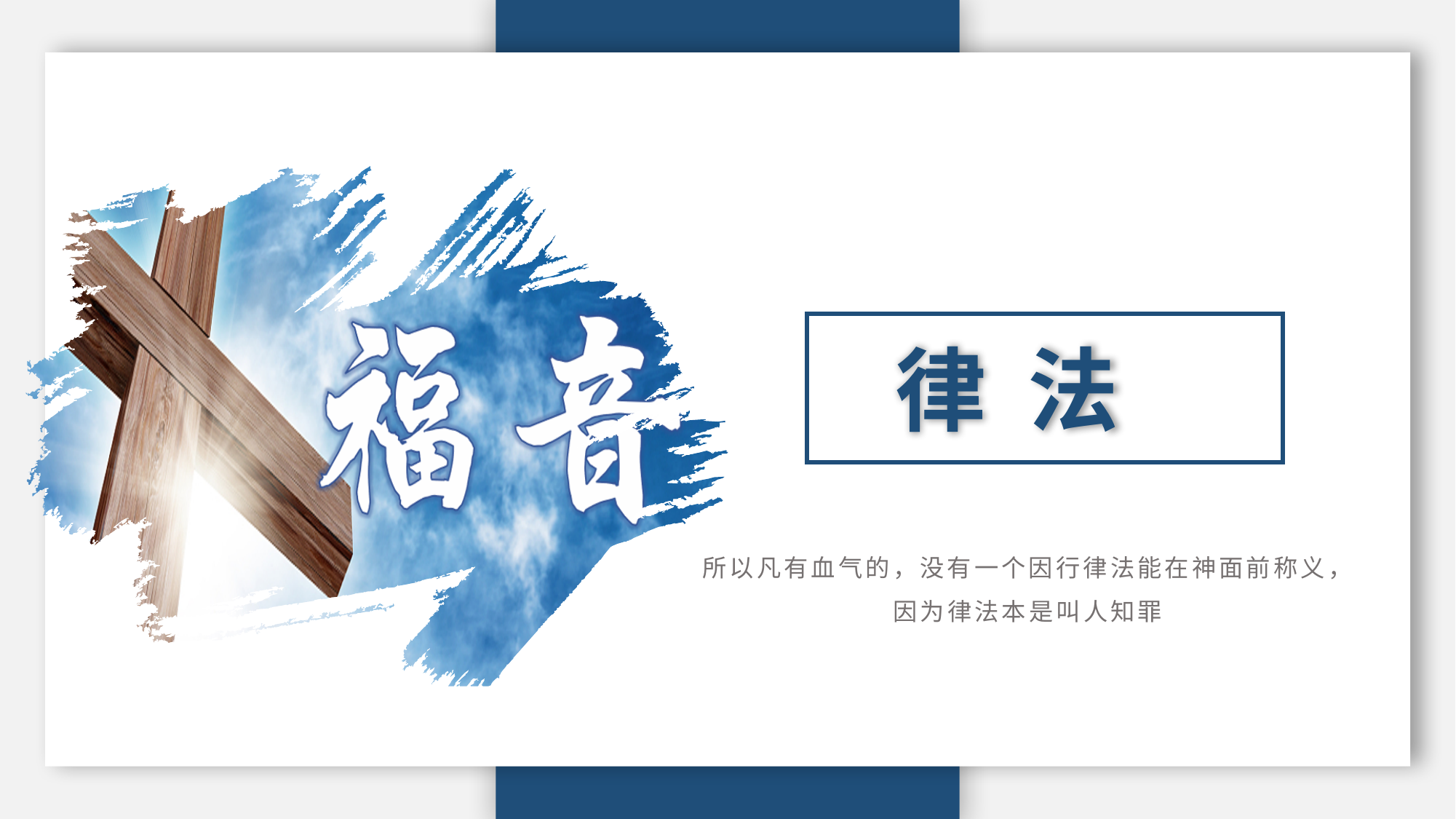

律  法
所以凡有血气的，没有一个因行律法能在神面前称义，
因为律法本是叫人知罪